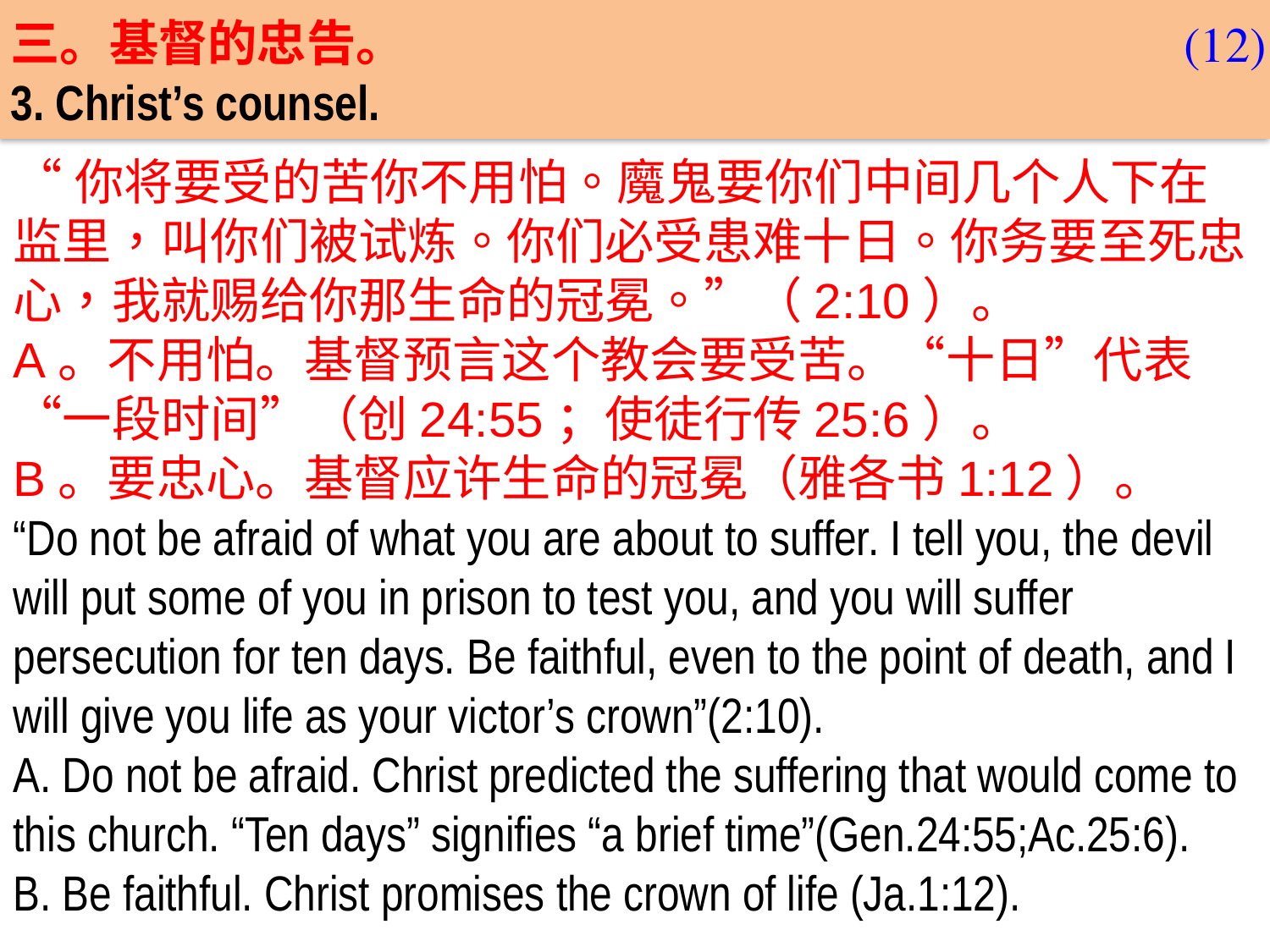

三。基督的忠告。
3. Christ’s counsel.
(12)
“你将要受的苦你不用怕。魔鬼要你们中间几个人下在监里，叫你们被试炼。你们必受患难十日。你务要至死忠心，我就赐给你那生命的冠冕。”（2:10）。
A。不用怕。基督预言这个教会要受苦。“十日”代表“一段时间”（创24:55；使徒行传25:6）。
B。要忠心。基督应许生命的冠冕（雅各书1:12）。
“Do not be afraid of what you are about to suffer. I tell you, the devil will put some of you in prison to test you, and you will suffer persecution for ten days. Be faithful, even to the point of death, and I will give you life as your victor’s crown”(2:10).
A. Do not be afraid. Christ predicted the suffering that would come to this church. “Ten days” signifies “a brief time”(Gen.24:55;Ac.25:6).
B. Be faithful. Christ promises the crown of life (Ja.1:12).